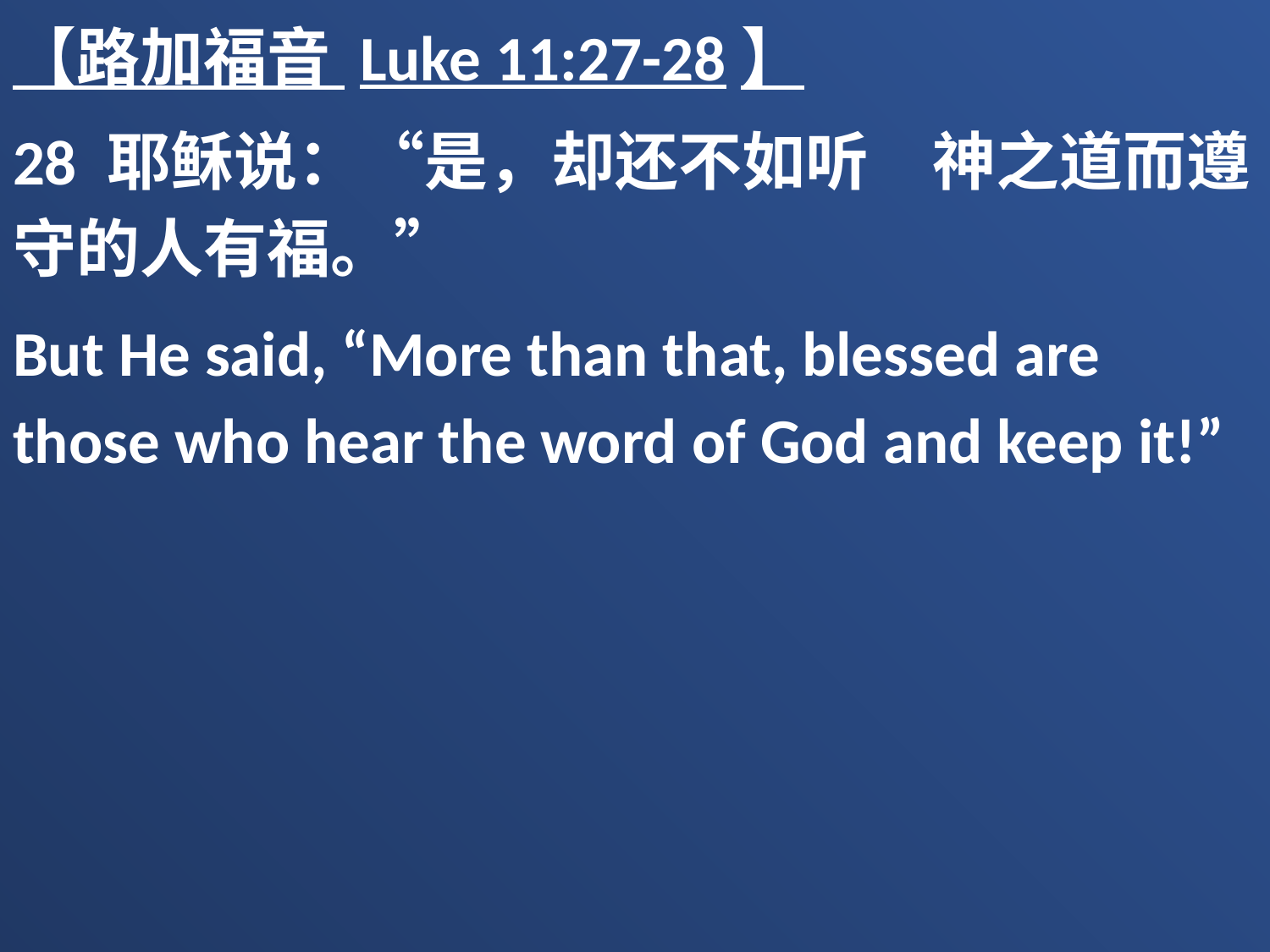

【路加福音 Luke 11:27-28】
28 耶稣说：“是，却还不如听　神之道而遵守的人有福。”
But He said, “More than that, blessed are those who hear the word of God and keep it!”